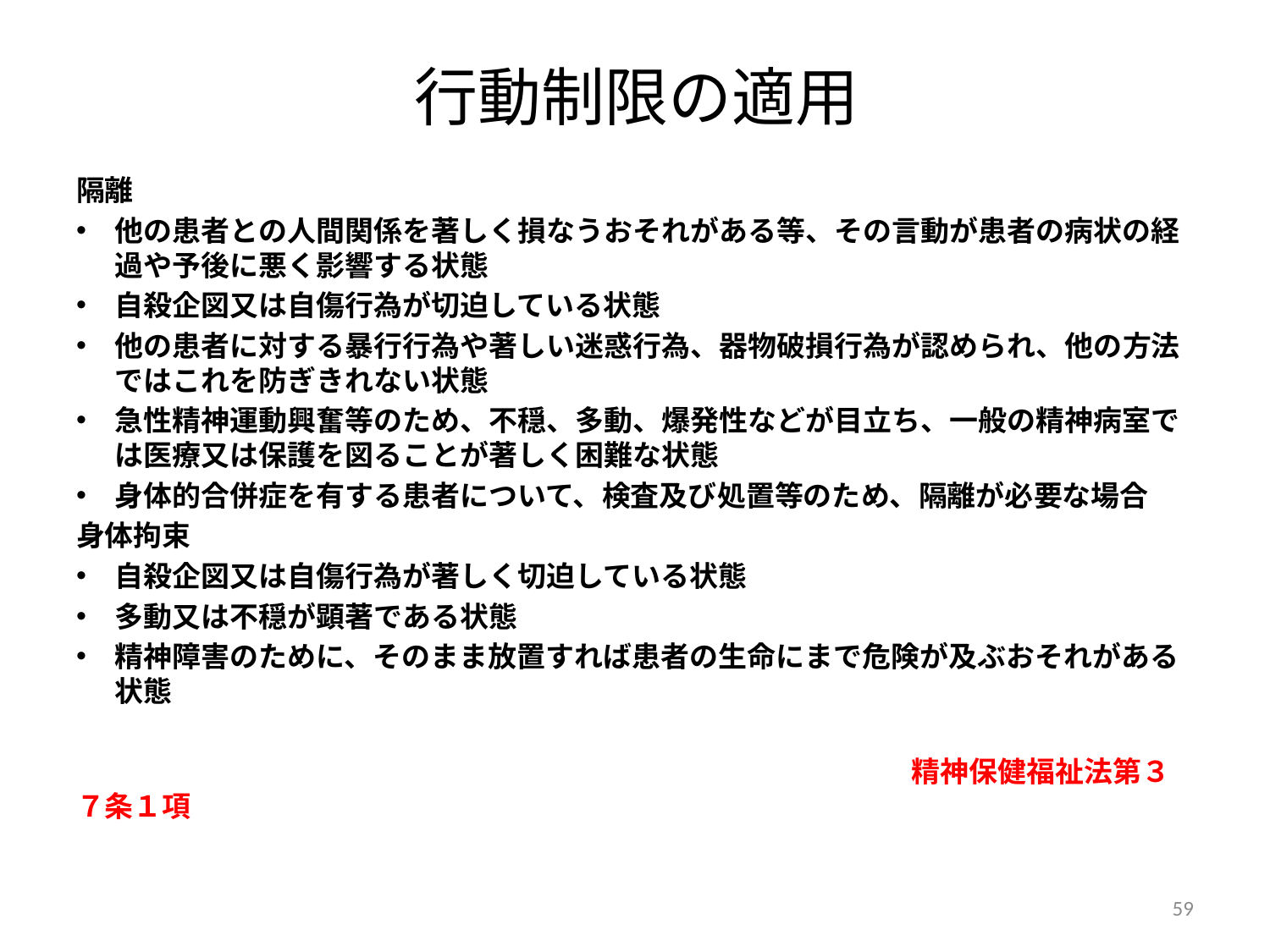

# 行動制限の適用
隔離
他の患者との人間関係を著しく損なうおそれがある等、その言動が患者の病状の経過や予後に悪く影響する状態
自殺企図又は自傷行為が切迫している状態
他の患者に対する暴行行為や著しい迷惑行為、器物破損行為が認められ、他の方法ではこれを防ぎきれない状態
急性精神運動興奮等のため、不穏、多動、爆発性などが目立ち、一般の精神病室では医療又は保護を図ることが著しく困難な状態
身体的合併症を有する患者について、検査及び処置等のため、隔離が必要な場合
身体拘束
自殺企図又は自傷行為が著しく切迫している状態
多動又は不穏が顕著である状態
精神障害のために、そのまま放置すれば患者の生命にまで危険が及ぶおそれがある状態

　　　　　　　　　　　　　　　　　　　　　　　　　　　　　精神保健福祉法第３７条１項

59